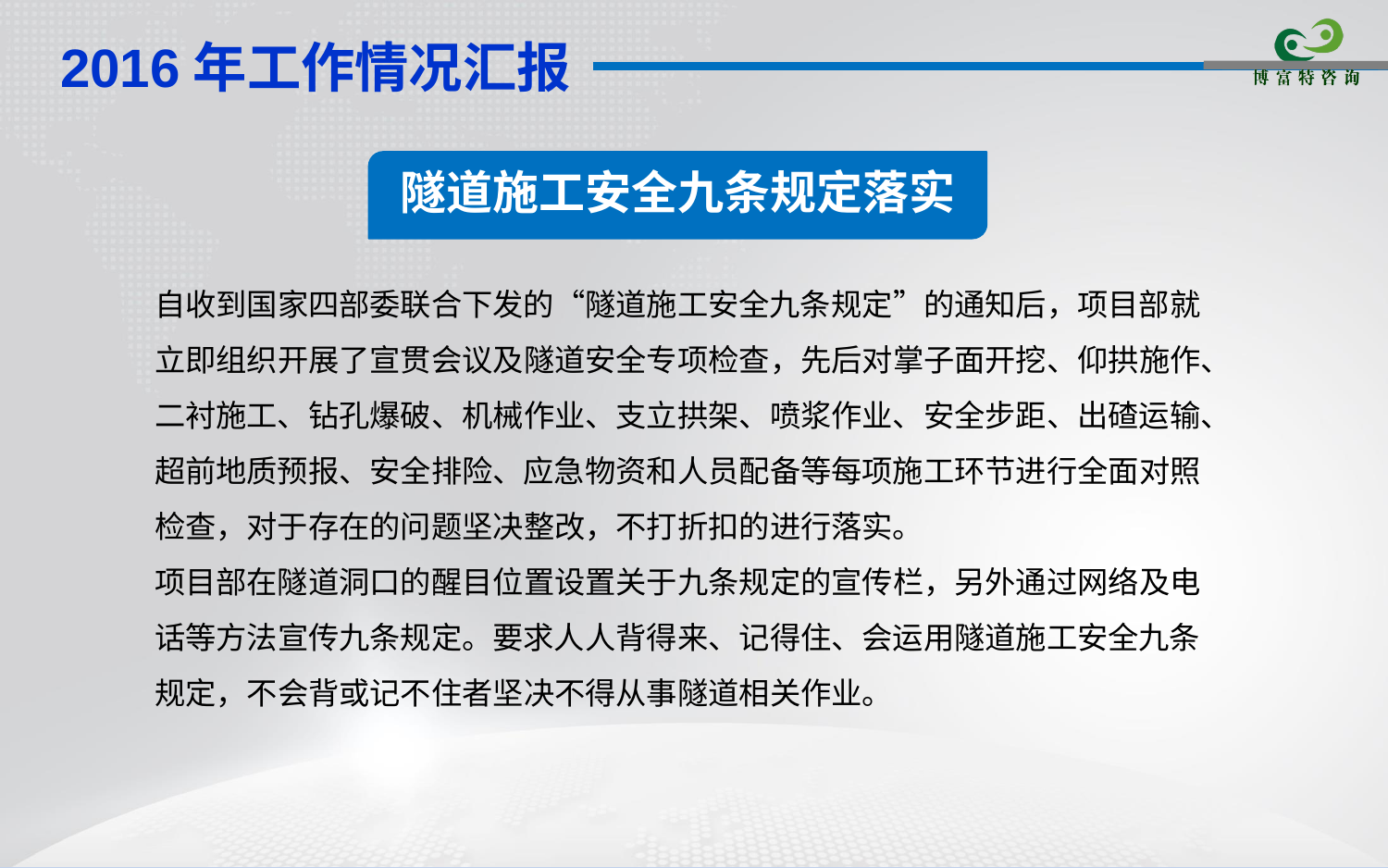

隧道施工安全九条规定落实
自收到国家四部委联合下发的“隧道施工安全九条规定”的通知后，项目部就立即组织开展了宣贯会议及隧道安全专项检查，先后对掌子面开挖、仰拱施作、二衬施工、钻孔爆破、机械作业、支立拱架、喷浆作业、安全步距、出碴运输、超前地质预报、安全排险、应急物资和人员配备等每项施工环节进行全面对照检查，对于存在的问题坚决整改，不打折扣的进行落实。
项目部在隧道洞口的醒目位置设置关于九条规定的宣传栏，另外通过网络及电话等方法宣传九条规定。要求人人背得来、记得住、会运用隧道施工安全九条规定，不会背或记不住者坚决不得从事隧道相关作业。